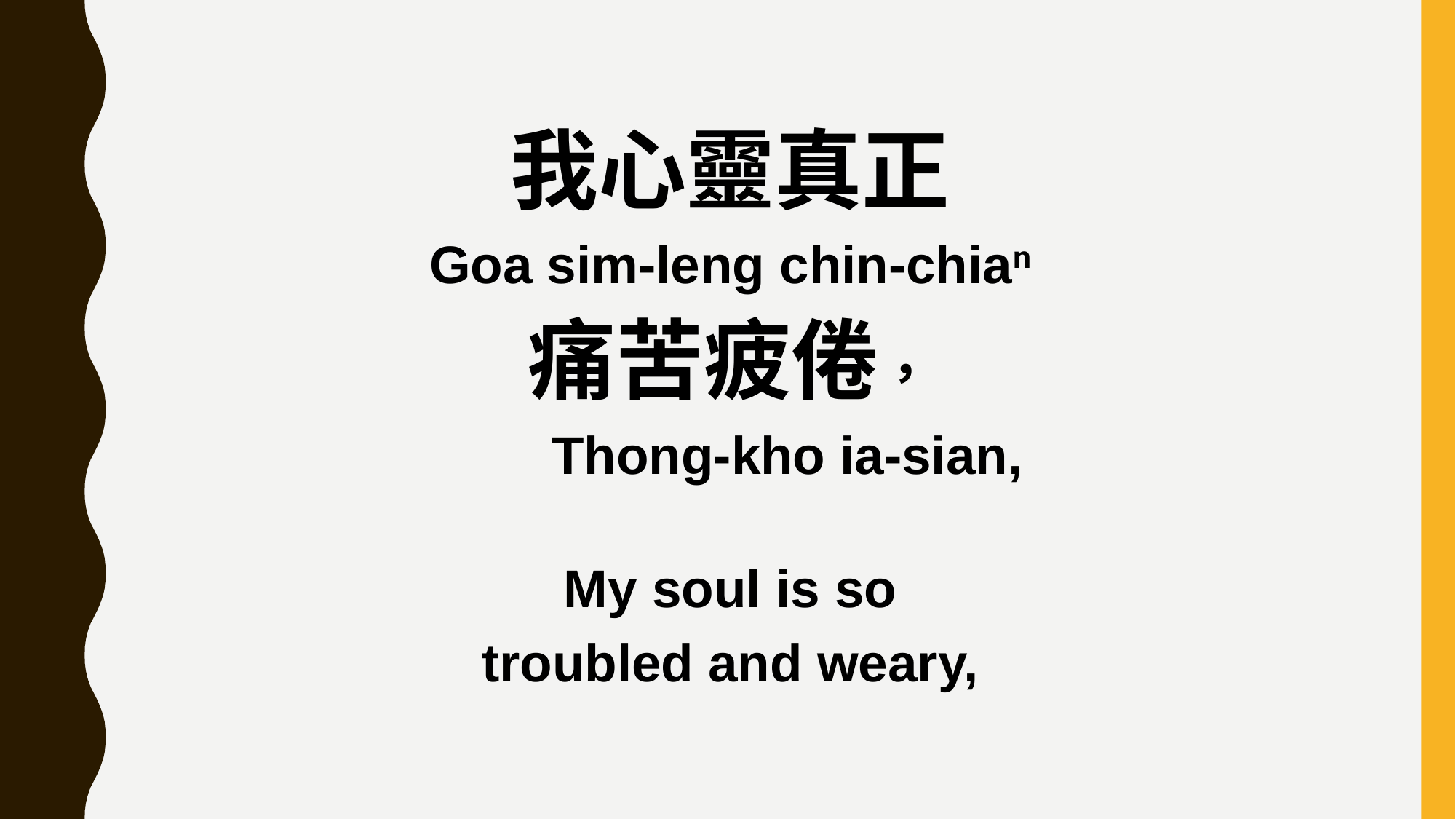

我心靈真正
Goa sim-leng chin-chian
痛苦疲倦，
                        Thong-kho ia-sian,

My soul is so
troubled and weary,